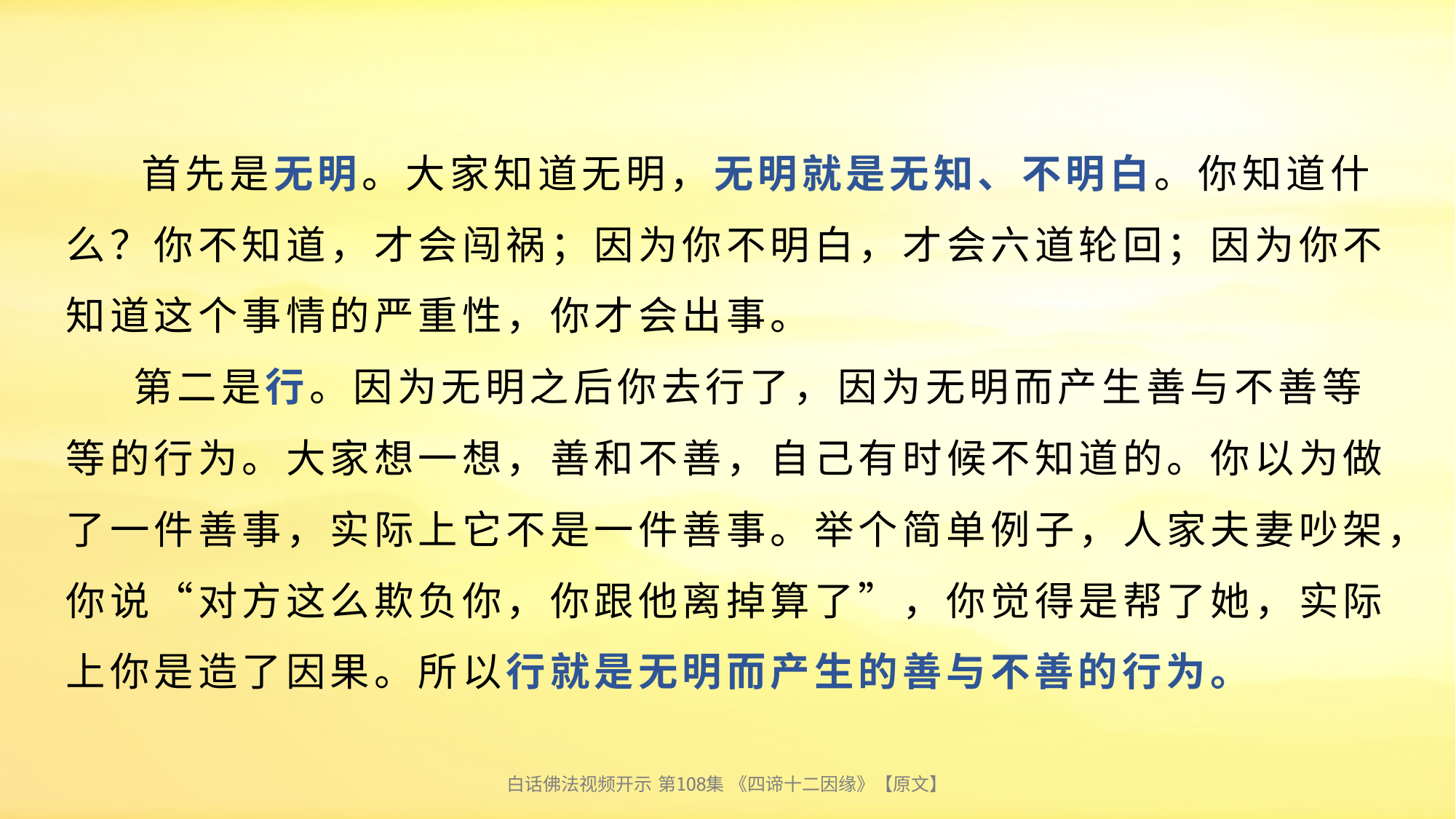

# 首先是无明。大家知道无明，无明就是无知、不明白。你知道什么？你不知道，才会闯祸；因为你不明白，才会六道轮回；因为你不知道这个事情的严重性，你才会出事。 第二是行。因为无明之后你去行了，因为无明而产生善与不善等等的行为。大家想一想，善和不善，自己有时候不知道的。你以为做了一件善事，实际上它不是一件善事。举个简单例子，人家夫妻吵架，你说“对方这么欺负你，你跟他离掉算了”，你觉得是帮了她，实际上你是造了因果。所以行就是无明而产生的善与不善的行为。
白话佛法视频开示 第108集 《四谛十二因缘》【原文】